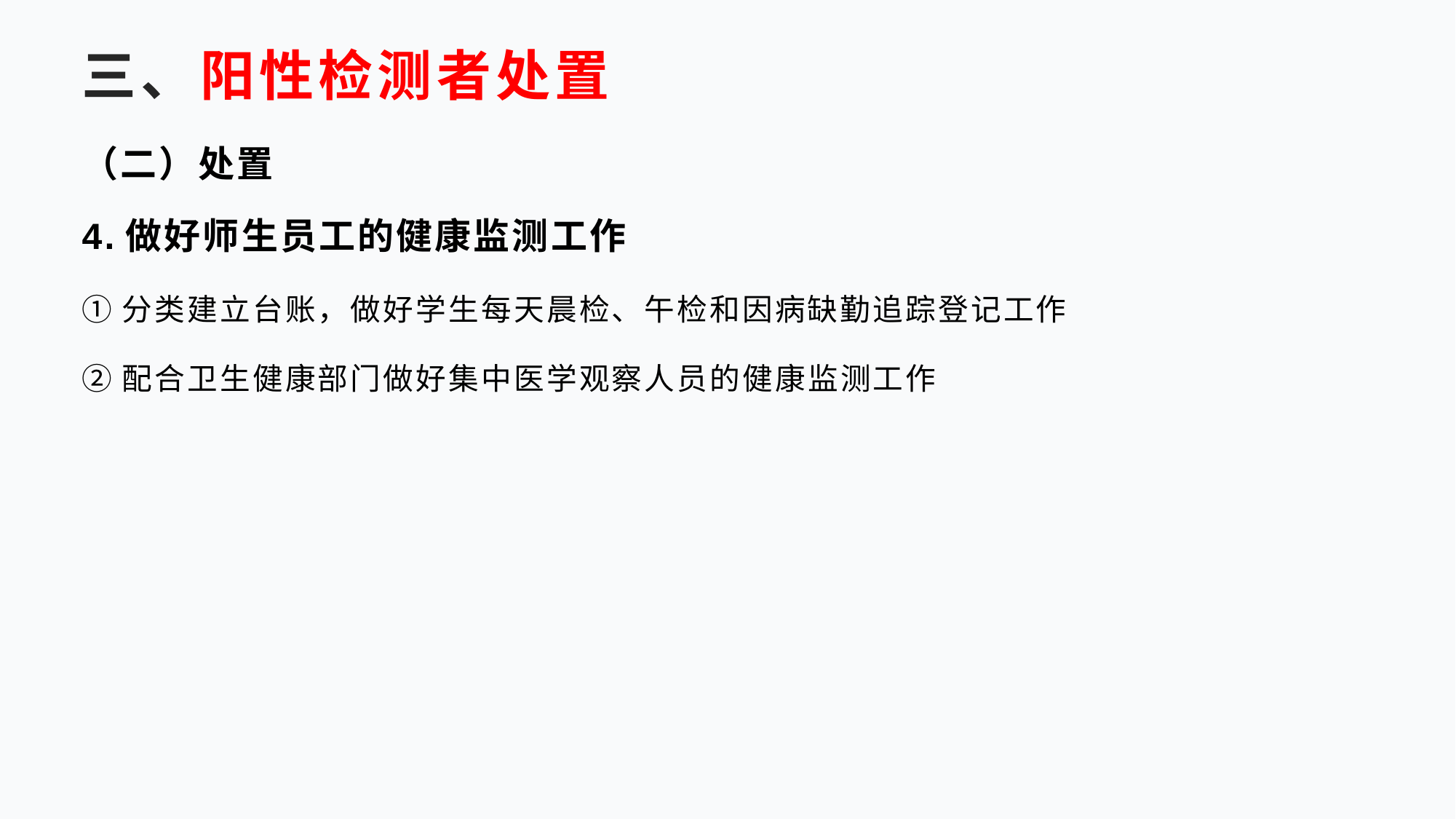

# 三、阳性检测者处置
（二）处置
4.做好师生员工的健康监测工作
①分类建立台账，做好学生每天晨检、午检和因病缺勤追踪登记工作
②配合卫生健康部门做好集中医学观察人员的健康监测工作